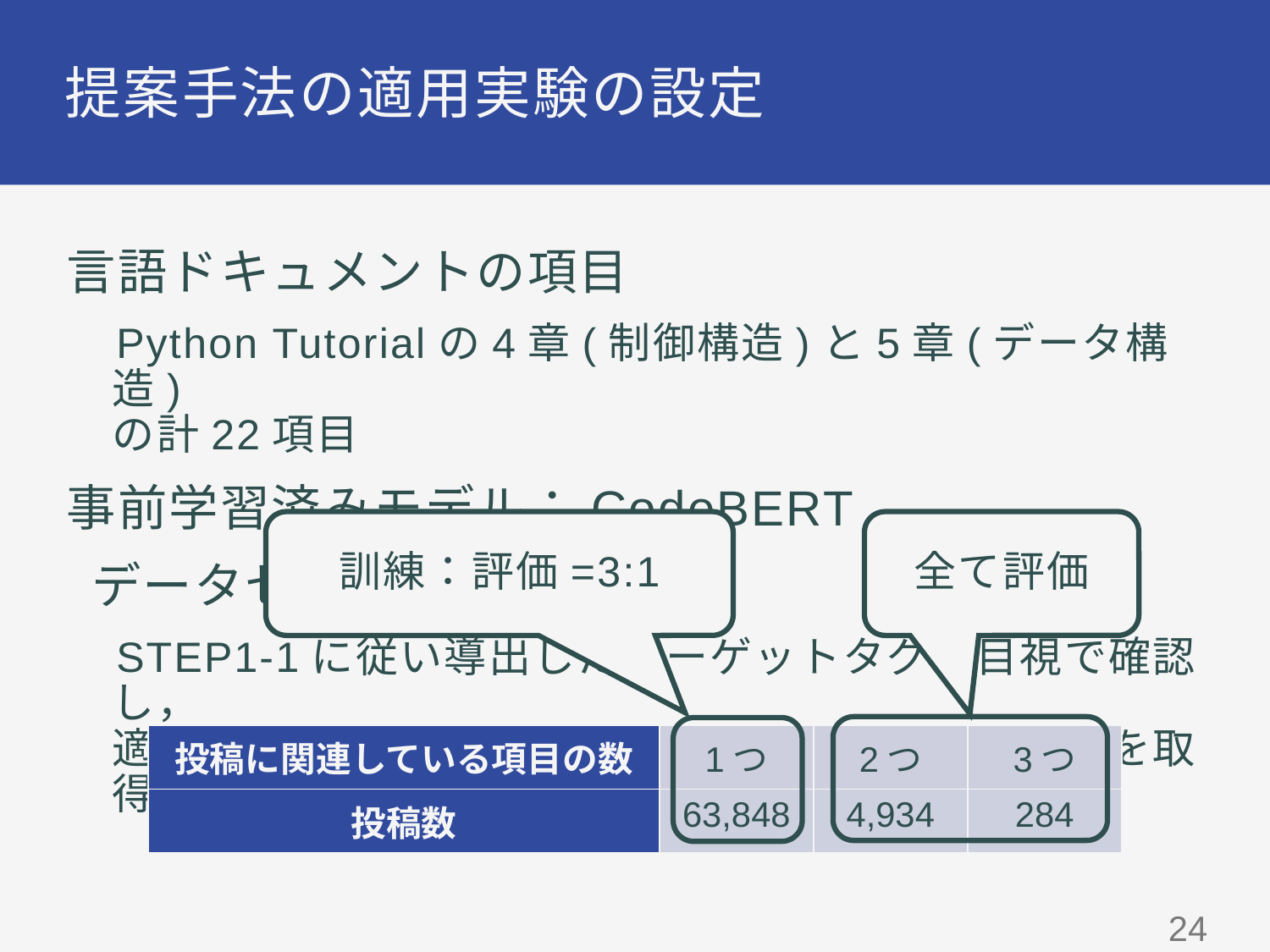

# 提案手法の適用実験の設定
言語ドキュメントの項目
Python Tutorialの4章(制御構造)と5章(データ構造)
の計22項目
事前学習済みモデル：CodeBERT
 データセット
STEP1-1に従い導出したターゲットタグを目視で確認し，
適切であると判断した18項目に対してSOの投稿を取得
訓練：評価=3:1
全て評価

| 投稿に関連している項目の数 | 1つ | 2つ | 3つ |
| --- | --- | --- | --- |
| 投稿数 | 63,848 | 4,934 | 284 |
24